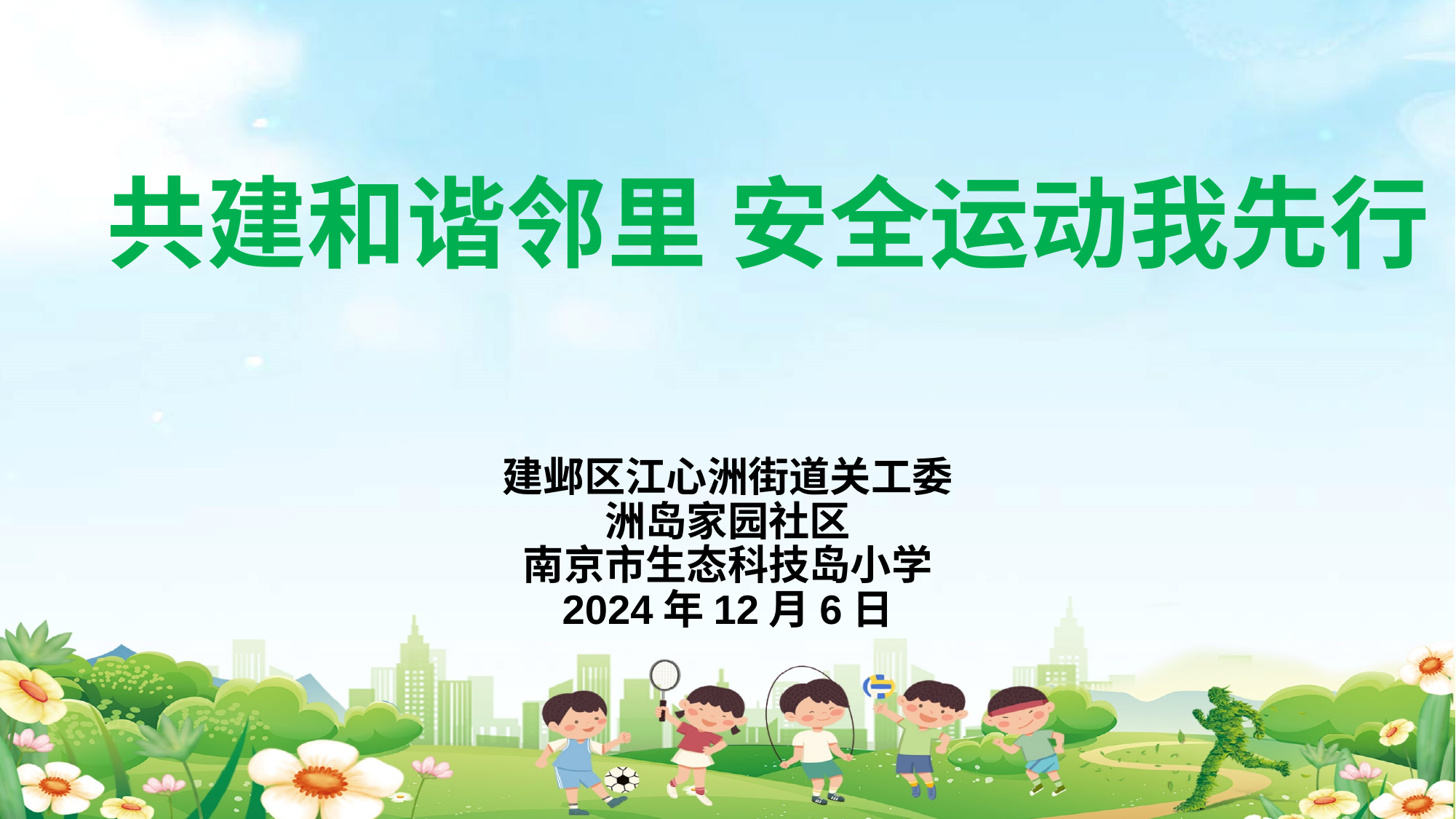

共建和谐邻里 安全运动我先行
# 建邺区江心洲街道关工委 洲岛家园社区 南京市生态科技岛小学 2024年12月6日